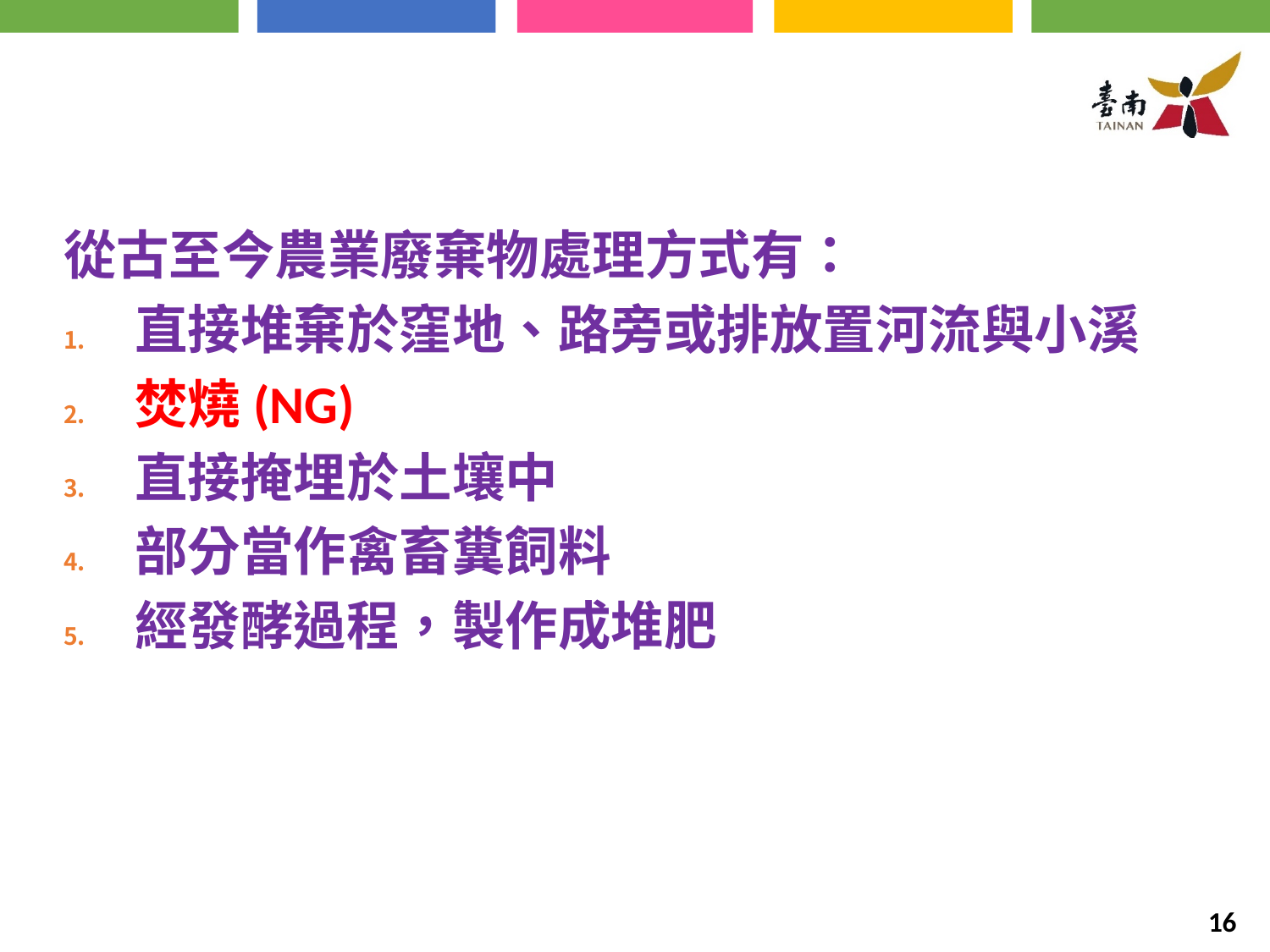

從古至今農業廢棄物處理方式有：
直接堆棄於窪地、路旁或排放置河流與小溪
焚燒(NG)
直接掩埋於土壤中
部分當作禽畜糞飼料
經發酵過程，製作成堆肥

16